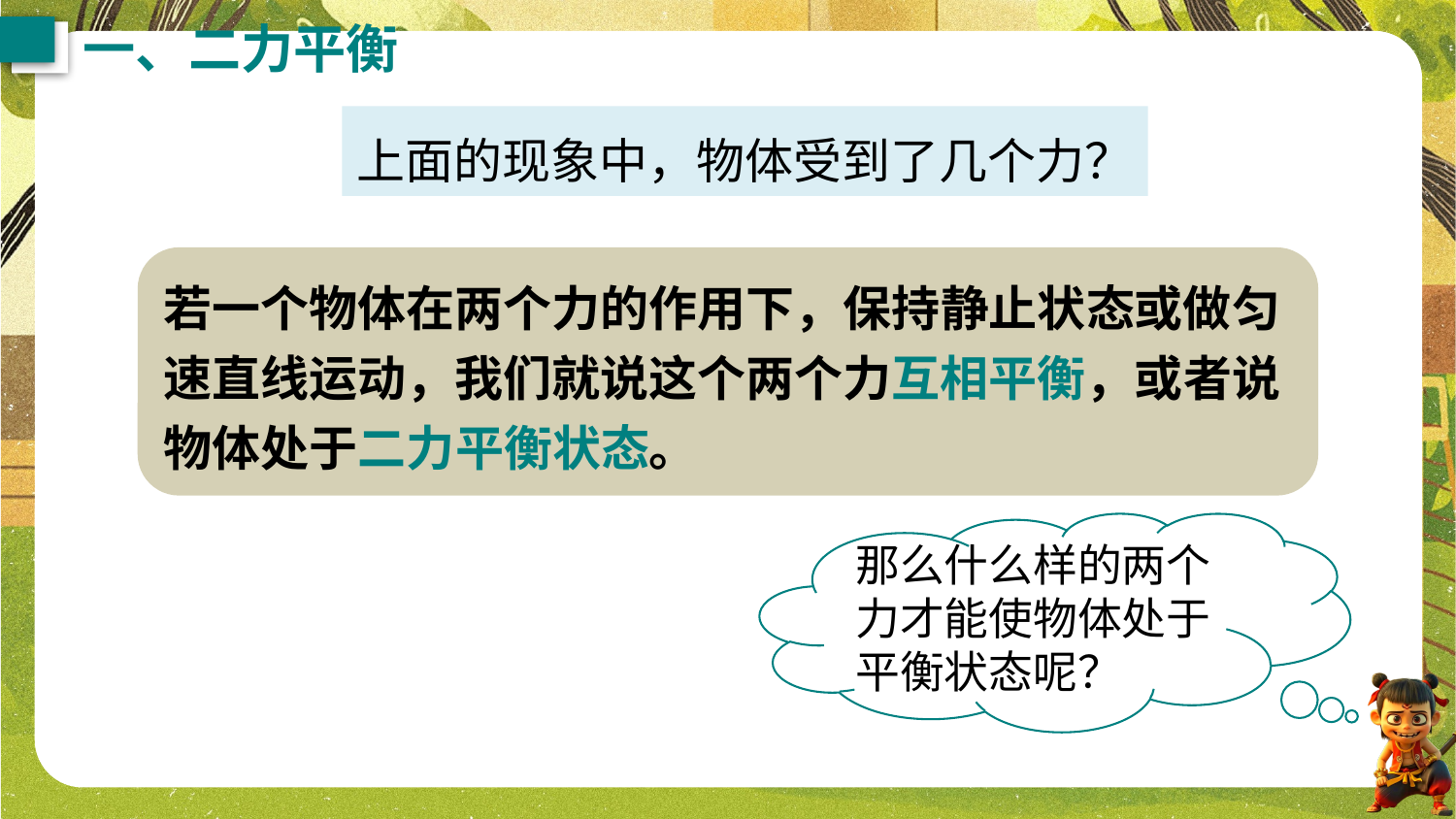

一、二力平衡

上面的现象中，物体受到了几个力？
若一个物体在两个力的作用下，保持静止状态或做匀速直线运动，我们就说这个两个力互相平衡，或者说物体处于二力平衡状态。
那么什么样的两个力才能使物体处于平衡状态呢？